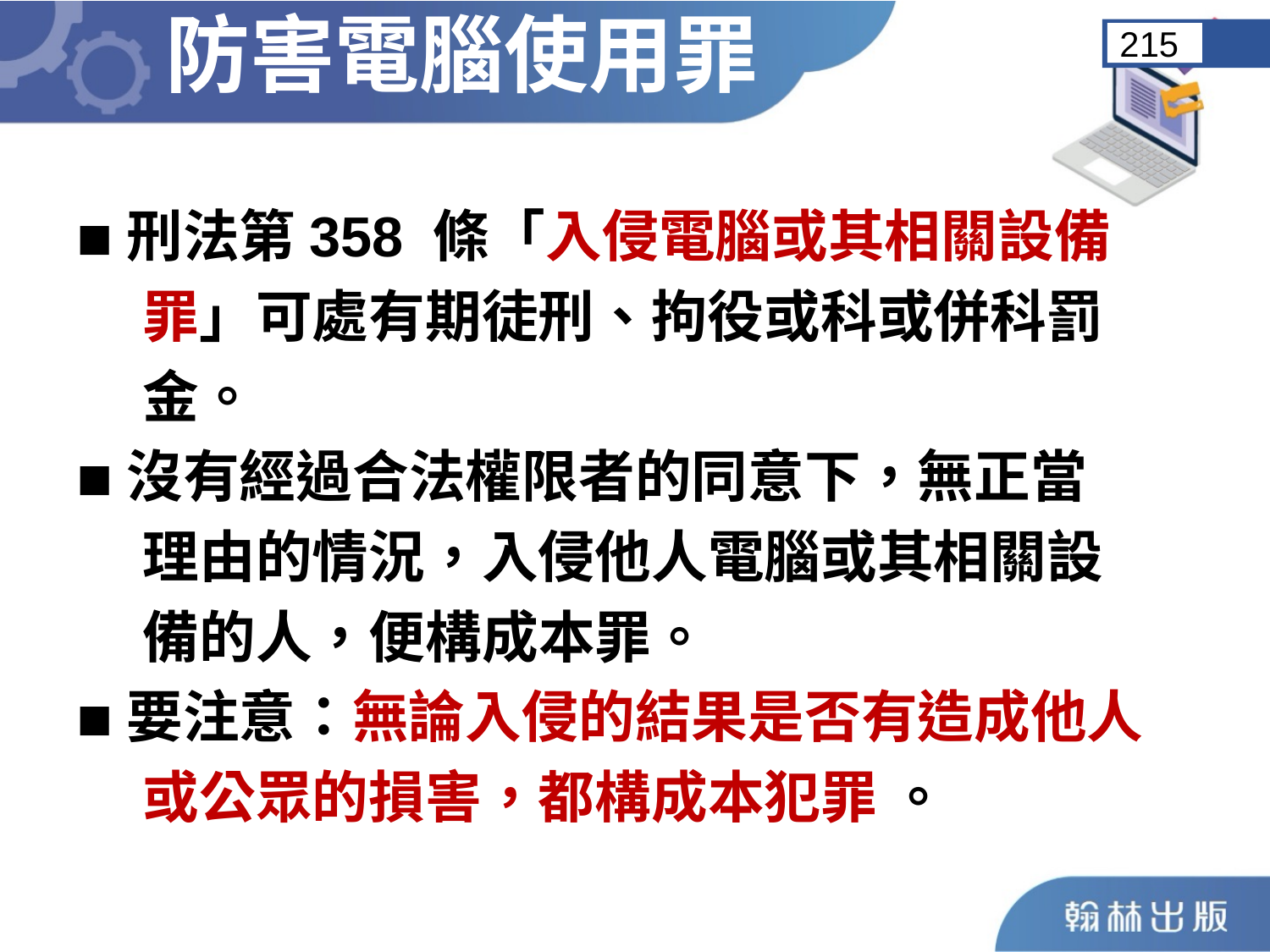

防害電腦使用罪
215
◼︎刑法第358 條「入侵電腦或其相關設備
    罪」可處有期徒刑、拘役或科或併科罰
    金。
◼︎沒有經過合法權限者的同意下，無正當
    理由的情況，入侵他人電腦或其相關設
    備的人，便構成本罪。
◼︎要注意：無論入侵的結果是否有造成他人
    或公眾的損害，都構成本犯罪 。